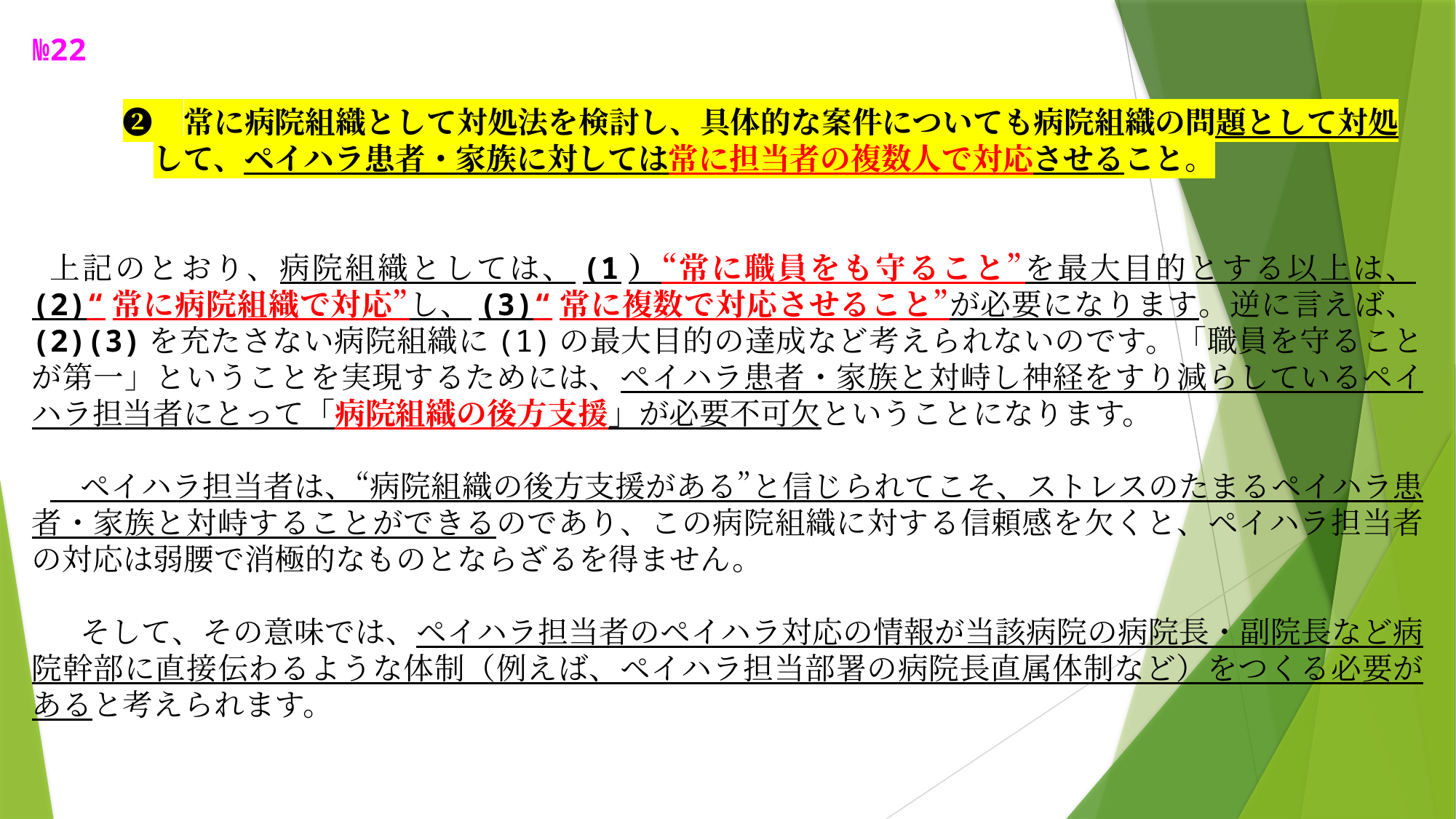

№22

　　　❷　常に病院組織として対処法を検討し、具体的な案件についても病院組織の問題として対処
　　　　して、ペイハラ患者・家族に対しては常に担当者の複数人で対応させること。

上記のとおり、病院組織としては、(1）“常に職員をも守ること”を最大目的とする以上は、(2)“常に病院組織で対応”し、(3)“常に複数で対応させること”が必要になります。逆に言えば、(2)(3)を充たさない病院組織に(1)の最大目的の達成など考えられないのです。「職員を守ることが第一」ということを実現するためには、ペイハラ患者・家族と対峙し神経をすり減らしているペイハラ担当者にとって「病院組織の後方支援」が必要不可欠ということになります。

　ペイハラ担当者は、“病院組織の後方支援がある”と信じられてこそ、ストレスのたまるペイハラ患者・家族と対峙することができるのであり、この病院組織に対する信頼感を欠くと、ペイハラ担当者の対応は弱腰で消極的なものとならざるを得ません。

　そして、その意味では、ペイハラ担当者のペイハラ対応の情報が当該病院の病院長・副院長など病院幹部に直接伝わるような体制（例えば、ペイハラ担当部署の病院長直属体制など）をつくる必要があると考えられます。